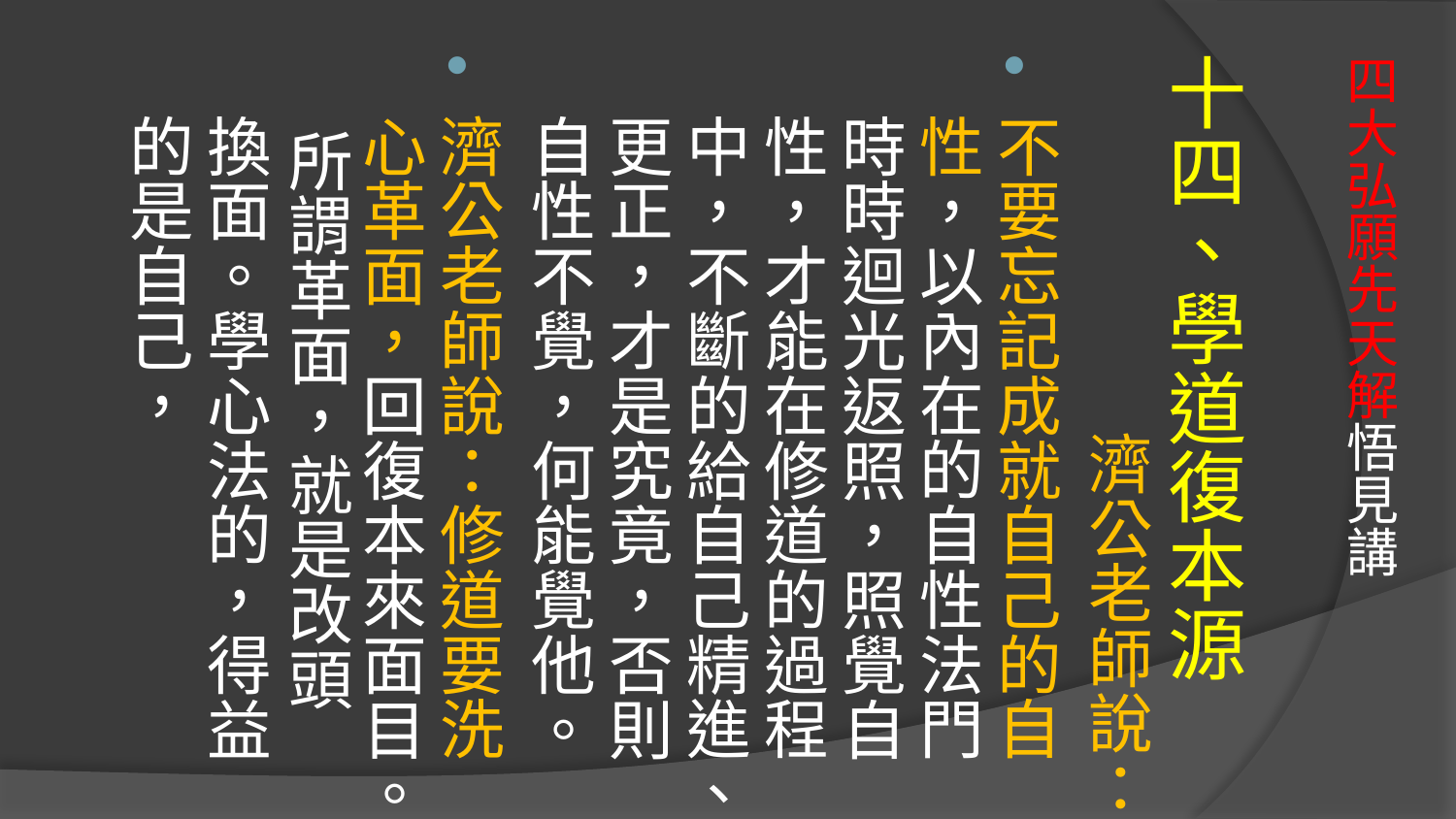

十四、學道復本源                                濟公老師說：
不要忘記成就自己的自性，以內在的自性法門時時迴光返照，照覺自性，才能在修道的過程中，不斷的給自己精進、更正，才是究竟，否則自性不覺，何能覺他。
濟公老師說：修道要洗心革面，回復本來面目。 所謂革面，就是改頭換面。學心法的，得益的是自己，

# 四大弘願先天解悟見講